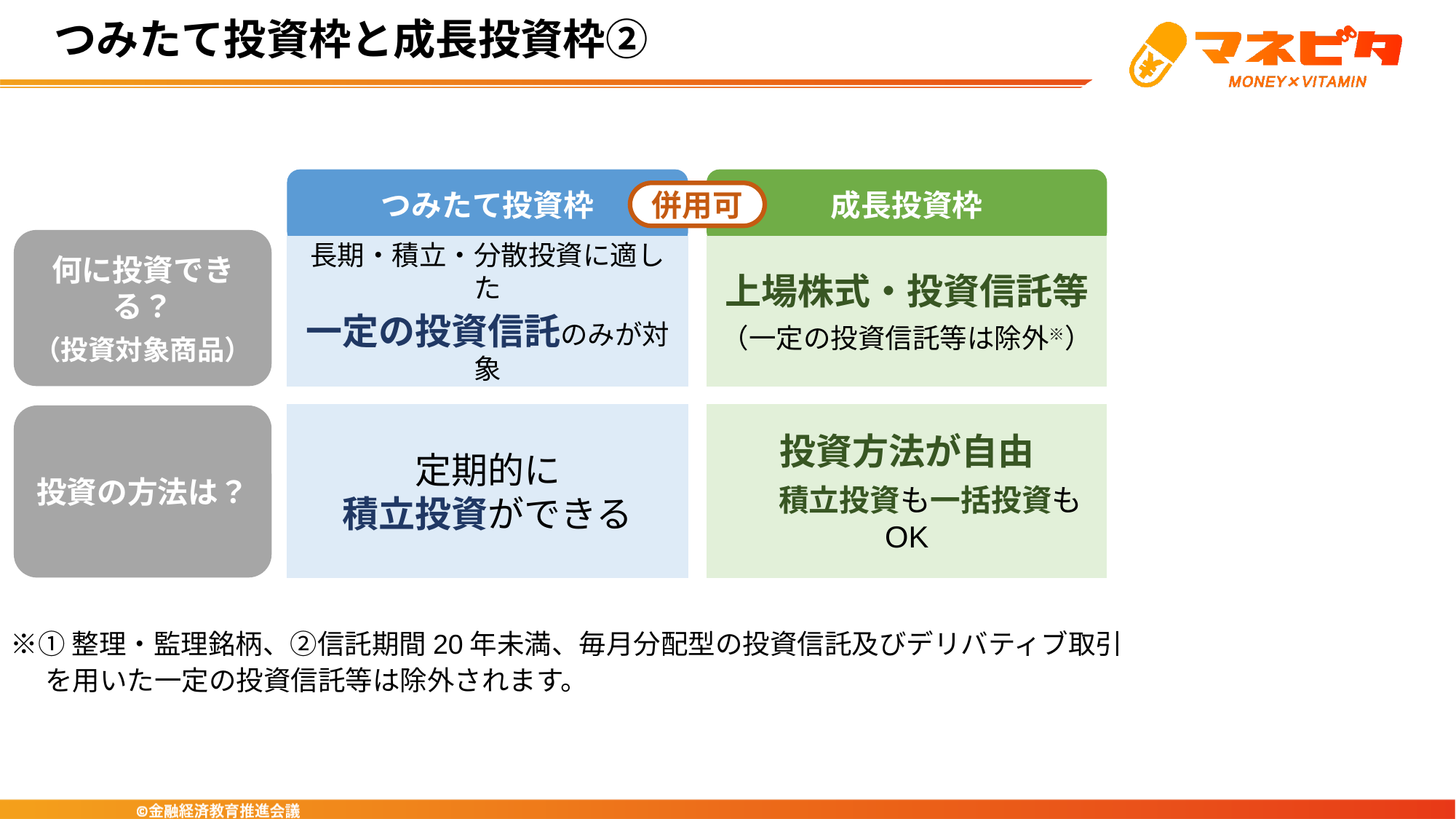

つみたて投資枠と成長投資枠②
成長投資枠
つみたて投資枠
併用可
何に投資できる？
（投資対象商品）
上場株式・投資信託等
（一定の投資信託等は除外※）
長期・積立・分散投資に適した
一定の投資信託のみが対象
定期的に
積立投資ができる
投資方法が自由
　　積立投資も一括投資もOK
投資の方法は？
※①整理・監理銘柄、②信託期間20年未満、毎月分配型の投資信託及びデリバティブ取引を用いた一定の投資信託等は除外されます。